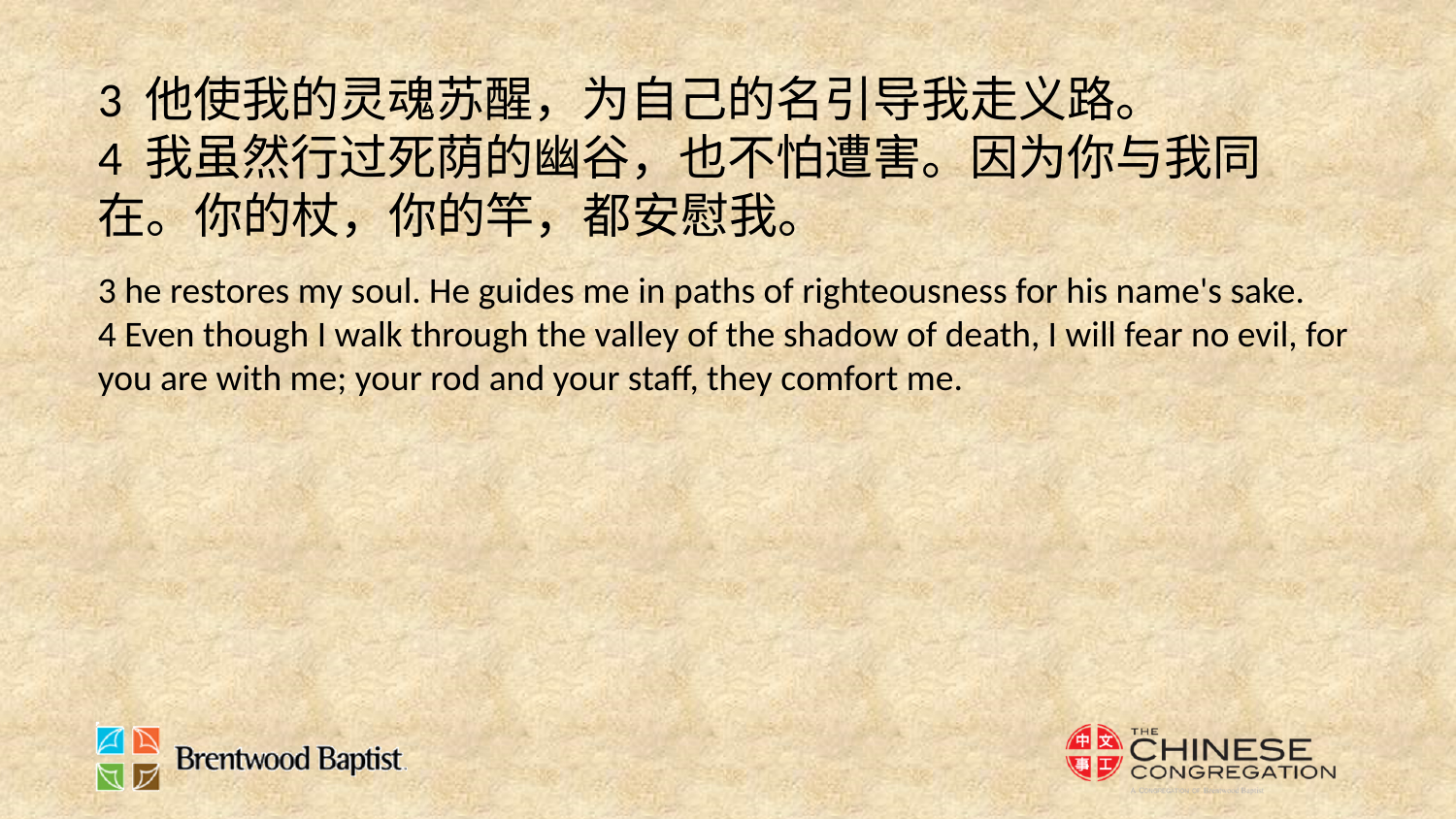

3 他使我的灵魂苏醒，为自己的名引导我走义路。
4 我虽然行过死荫的幽谷，也不怕遭害。因为你与我同在。你的杖，你的竿，都安慰我。

3 he restores my soul. He guides me in paths of righteousness for his name's sake.
4 Even though I walk through the valley of the shadow of death, I will fear no evil, for you are with me; your rod and your staff, they comfort me.